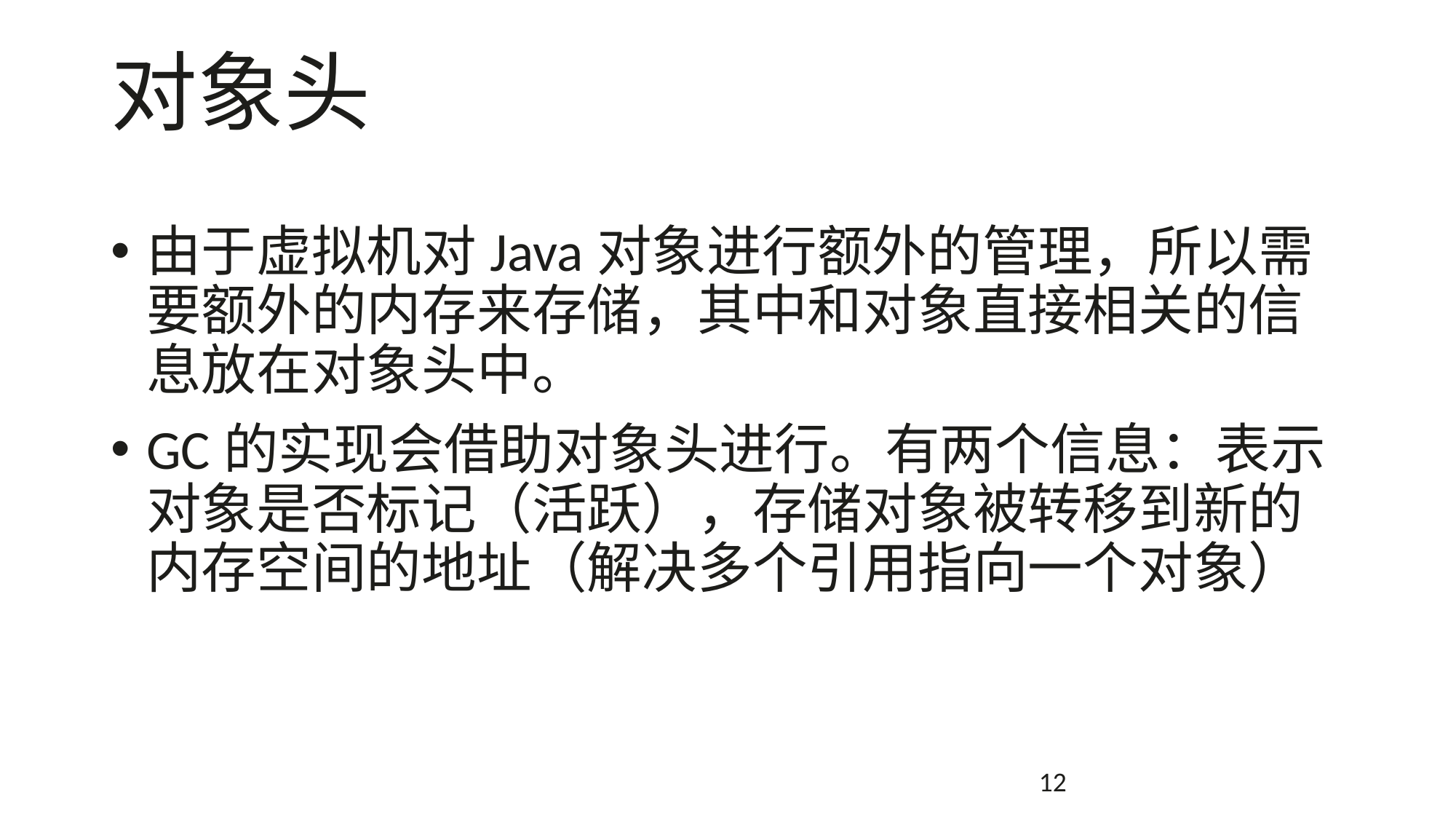

# 对象头
由于虚拟机对Java对象进行额外的管理，所以需要额外的内存来存储，其中和对象直接相关的信息放在对象头中。
GC的实现会借助对象头进行。有两个信息：表示对象是否标记（活跃），存储对象被转移到新的内存空间的地址（解决多个引用指向一个对象）
12